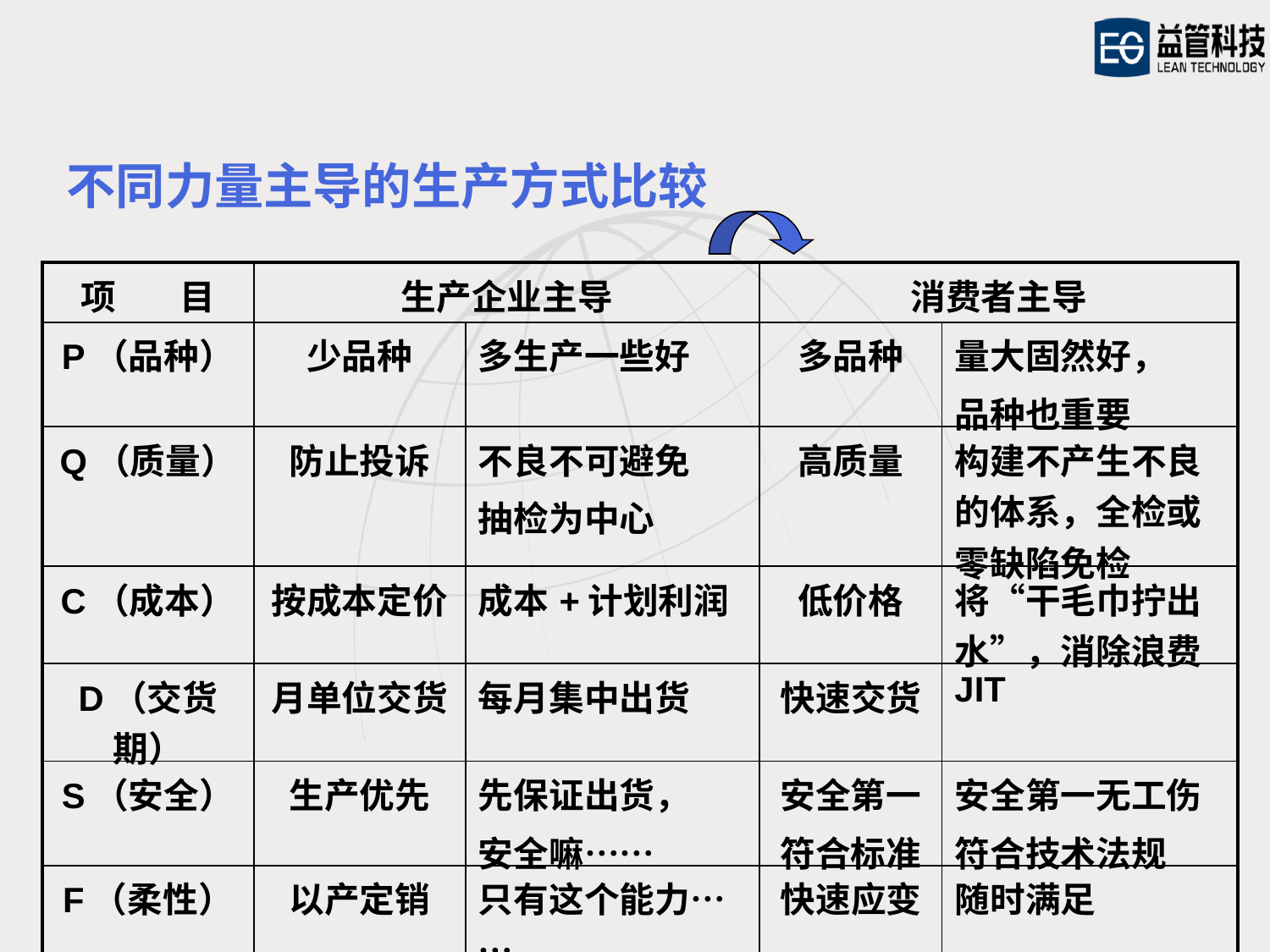

不同力量主导的生产方式比较

| 项 目 | 生产企业主导 |  | 消费者主导 |  |
| --- | --- | --- | --- | --- |
| P（品种） | 少品种 | 多生产一些好 | 多品种 | 量大固然好， 品种也重要 |
| Q（质量） | 防止投诉 | 不良不可避免 抽检为中心 | 高质量 | 构建不产生不良的体系，全检或零缺陷免检 |
| C（成本） | 按成本定价 | 成本+计划利润 | 低价格 | 将“干毛巾拧出水”，消除浪费 |
| D（交货期） | 月单位交货 | 每月集中出货 | 快速交货 | JIT |
| S（安全） | 生产优先 | 先保证出货， 安全嘛…… | 安全第一 符合标准 | 安全第一无工伤 符合技术法规 |
| F（柔性） | 以产定销 | 只有这个能力…… | 快速应变 | 随时满足 |